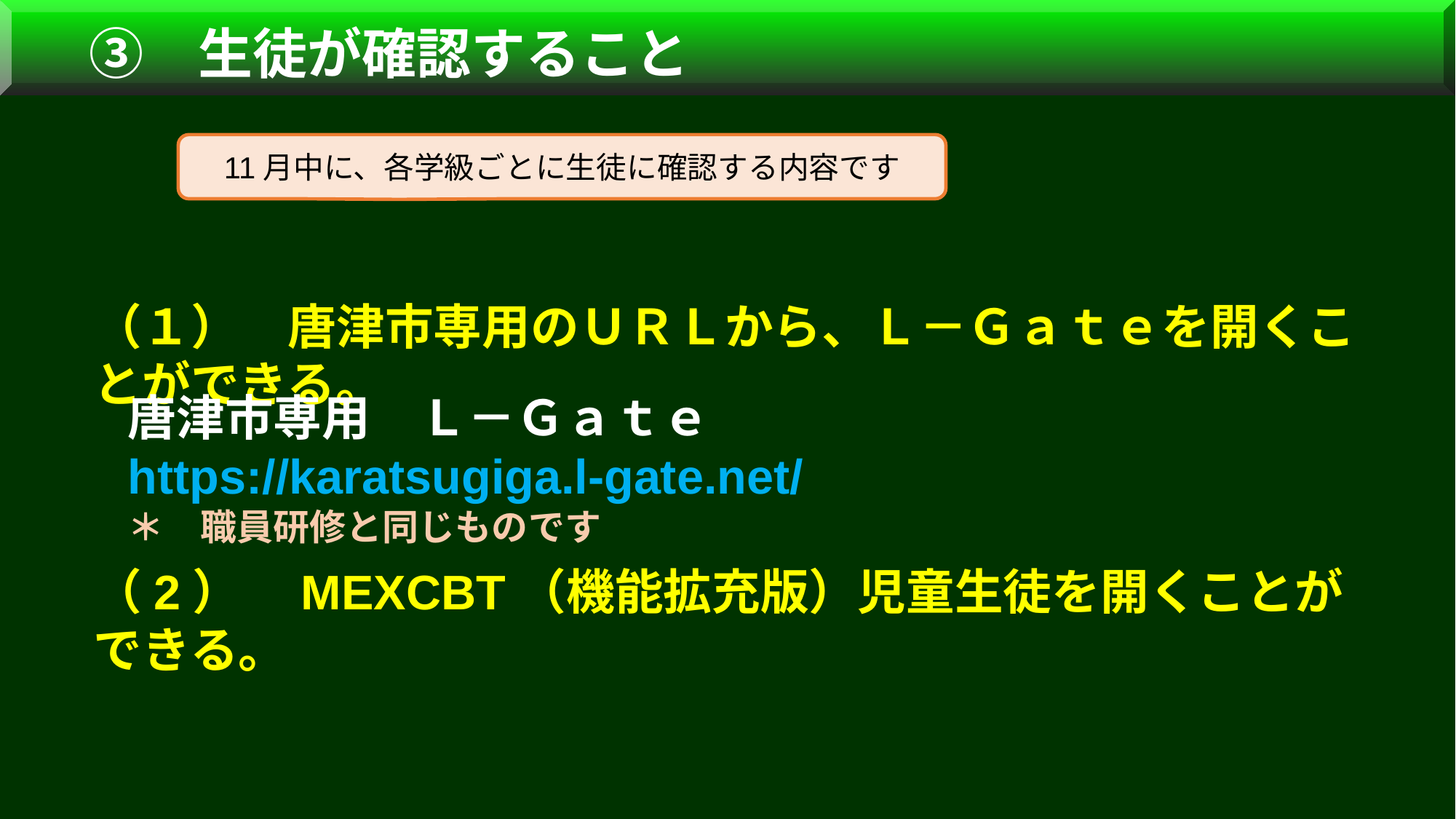

③　生徒が確認すること
11月中に、各学級ごとに生徒に確認する内容です
（１）　唐津市専用のＵＲＬから、Ｌ－Ｇａｔｅを開くことができる。
唐津市専用　Ｌ－Ｇａｔｅ　https://karatsugiga.l-gate.net/
＊　職員研修と同じものです
（2）　MEXCBT（機能拡充版）児童生徒を開くことができる。